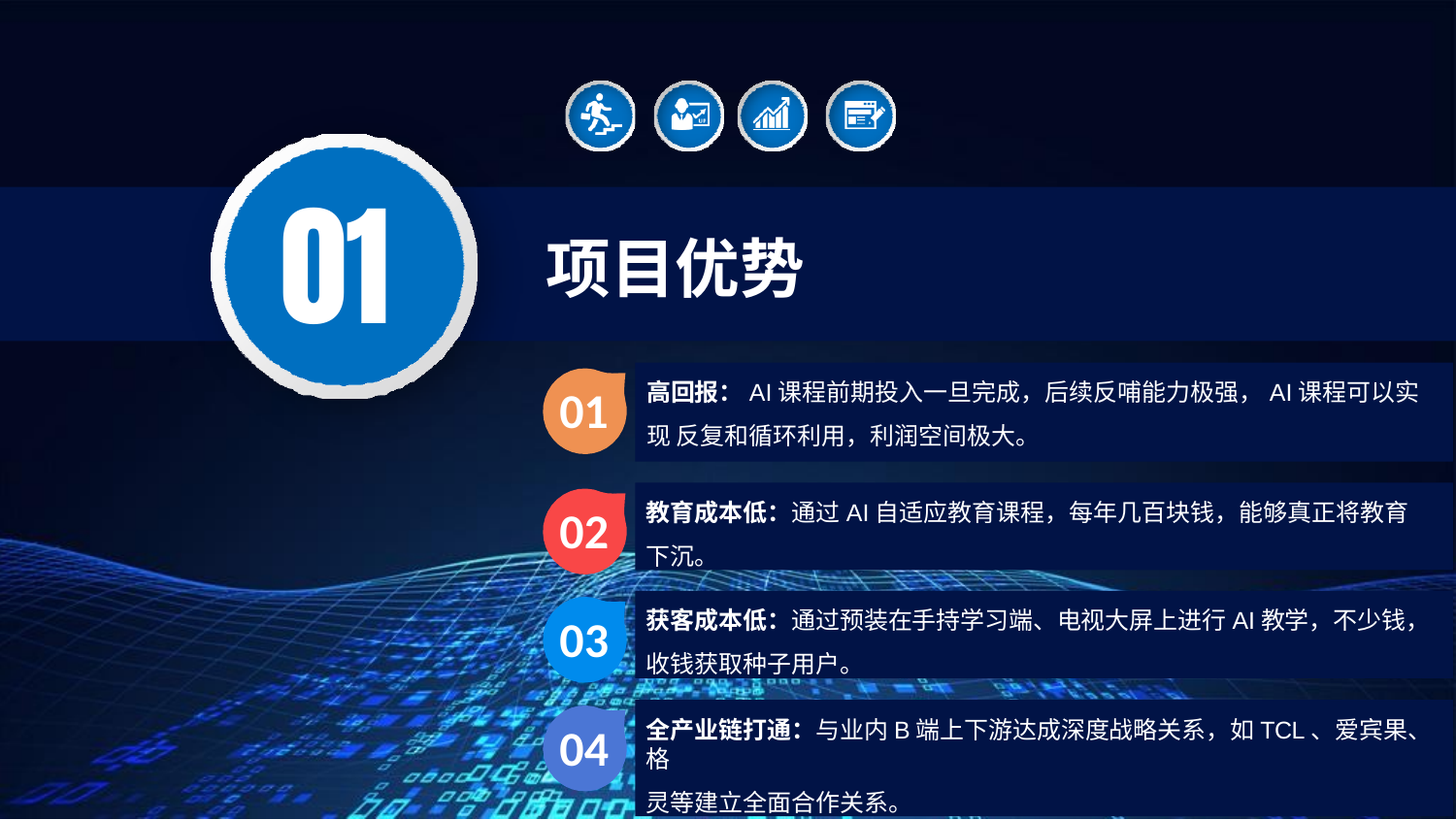

01
# 项目优势
高回报：AI课程前期投入一旦完成，后续反哺能力极强，AI课程可以实现 反复和循环利用，利润空间极大。

01
教育成本低：通过AI自适应教育课程，每年几百块钱，能够真正将教育
下沉。

02
获客成本低：通过预装在手持学习端、电视大屏上进行AI教学，不少钱，
收钱获取种子用户。

03
全产业链打通：与业内B端上下游达成深度战略关系，如TCL、爱宾果、格
灵等建立全面合作关系。

04